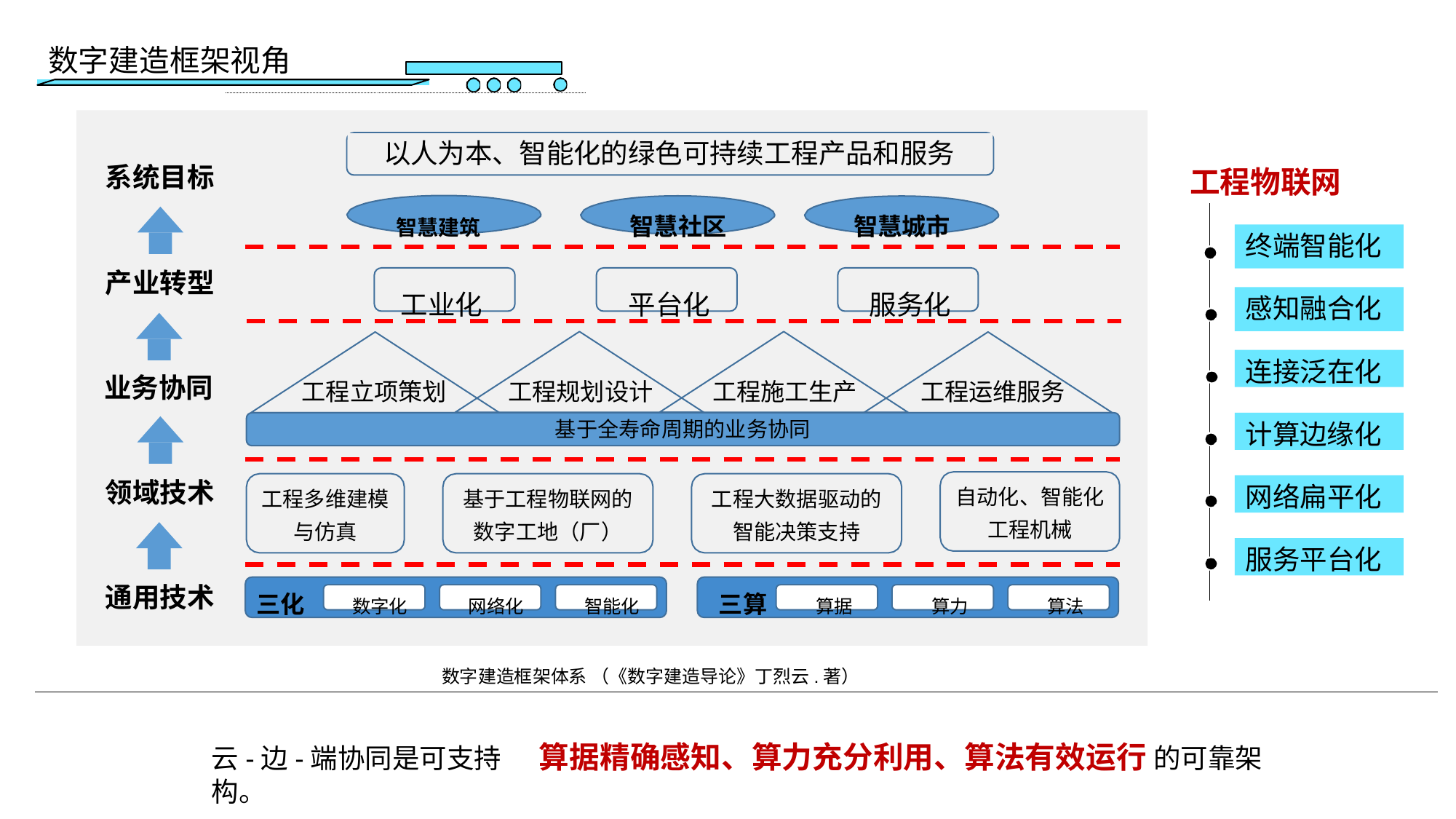

数字建造框架视角

以人为本、智能化的绿色可持续工程产品和服务
系统目标
工程物联网

智慧建筑	智慧社区	智慧城市

工业化	平台化	服务化

终端智能化

产业转型

感知融合化

连接泛在化
工程规划设计	工程施工生产
基于全寿命周期的业务协同
业务协同

工程运维服务
工程立项策划

计算边缘化

领域技术
自动化、智能化 工程机械
网络扁平化
工程多维建模 与仿真
基于工程物联网的 数字工地（厂）
工程大数据驱动的 智能决策支持

服务平台化

通用技术
三化	数字化	网络化	智能化	三算	算据	算力	算法

数字建造框架体系 （《数字建造导论》丁烈云.著）

云-边-端协同是可支持	算据精确感知、算力充分利用、算法有效运行 的可靠架构。